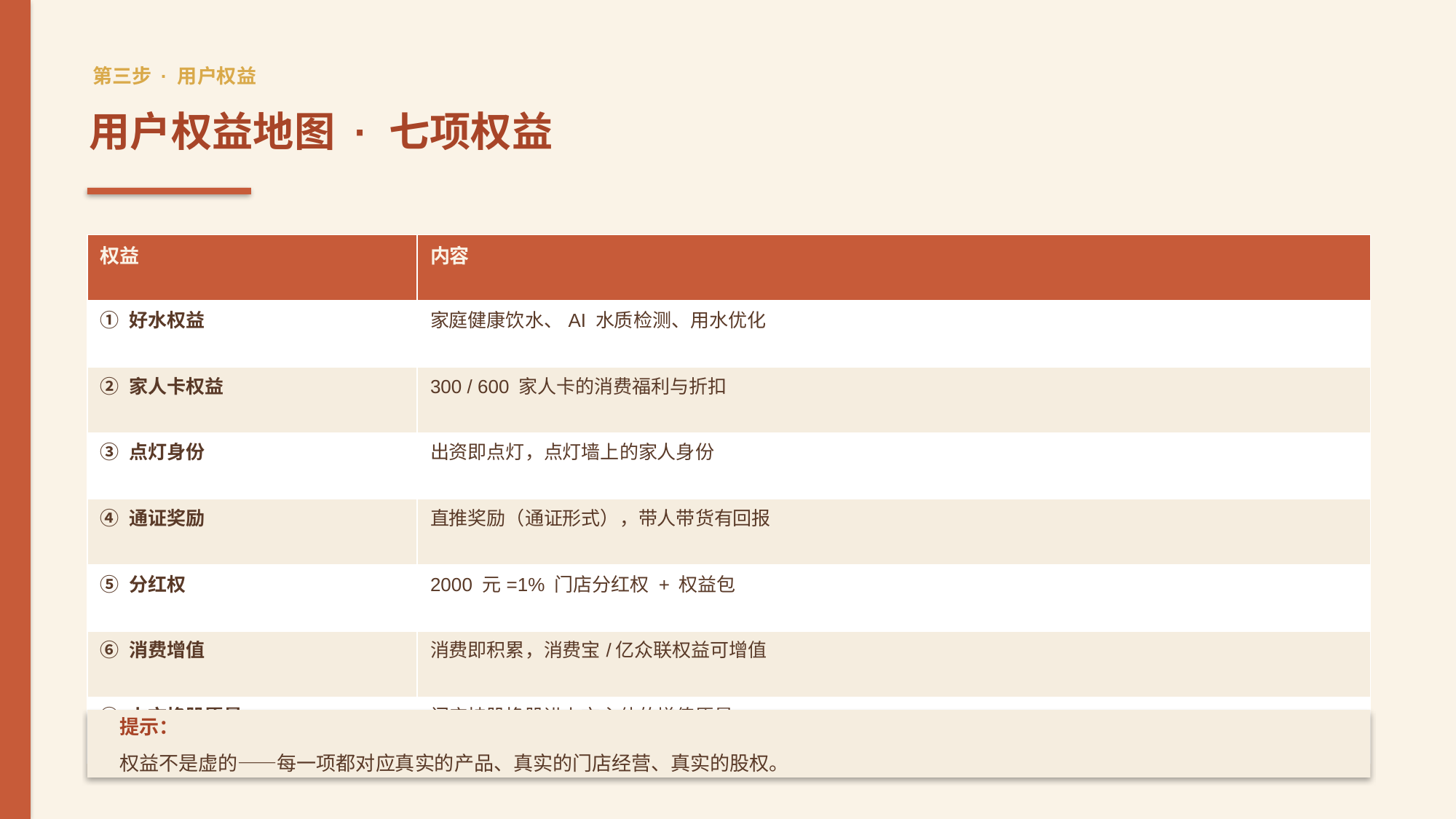

第三步 · 用户权益
用户权益地图 · 七项权益

| 权益 | 内容 |
| --- | --- |
| ① 好水权益 | 家庭健康饮水、AI 水质检测、用水优化 |
| ② 家人卡权益 | 300 / 600 家人卡的消费福利与折扣 |
| ③ 点灯身份 | 出资即点灯，点灯墙上的家人身份 |
| ④ 通证奖励 | 直推奖励（通证形式），带人带货有回报 |
| ⑤ 分红权 | 2000 元=1% 门店分红权 + 权益包 |
| ⑥ 消费增值 | 消费即积累，消费宝/亿众联权益可增值 |
| ⑦ 上市换股愿景 | 门店持股换股进上市主体的增值愿景 |

提示：
权益不是虚的——每一项都对应真实的产品、真实的门店经营、真实的股权。